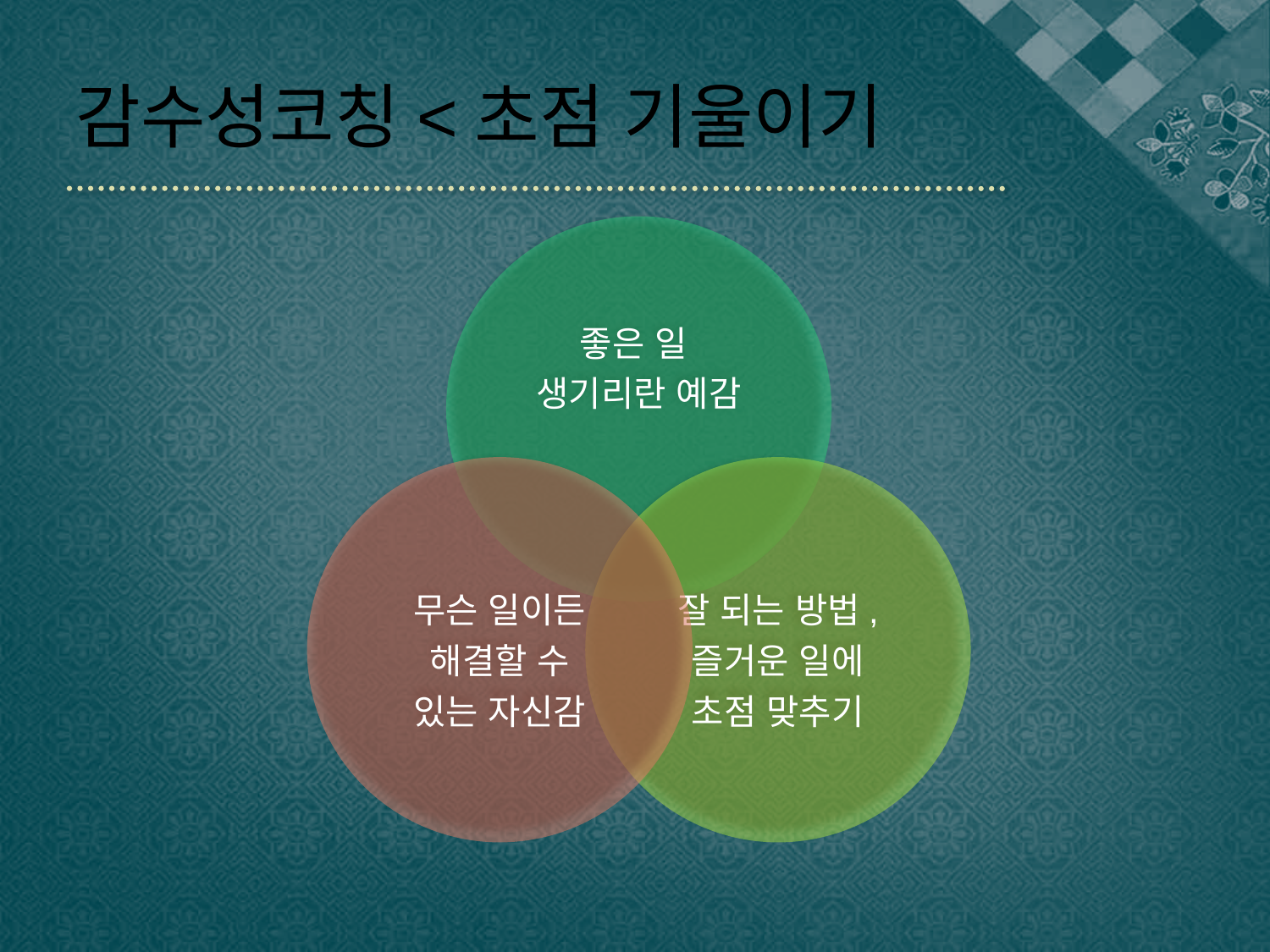

# 감수성코칭<초점 기울이기
좋은 일
생기리란 예감
잘 되는 방법,
즐거운 일에
초점 맞추기
무슨 일이든
해결할 수
있는 자신감